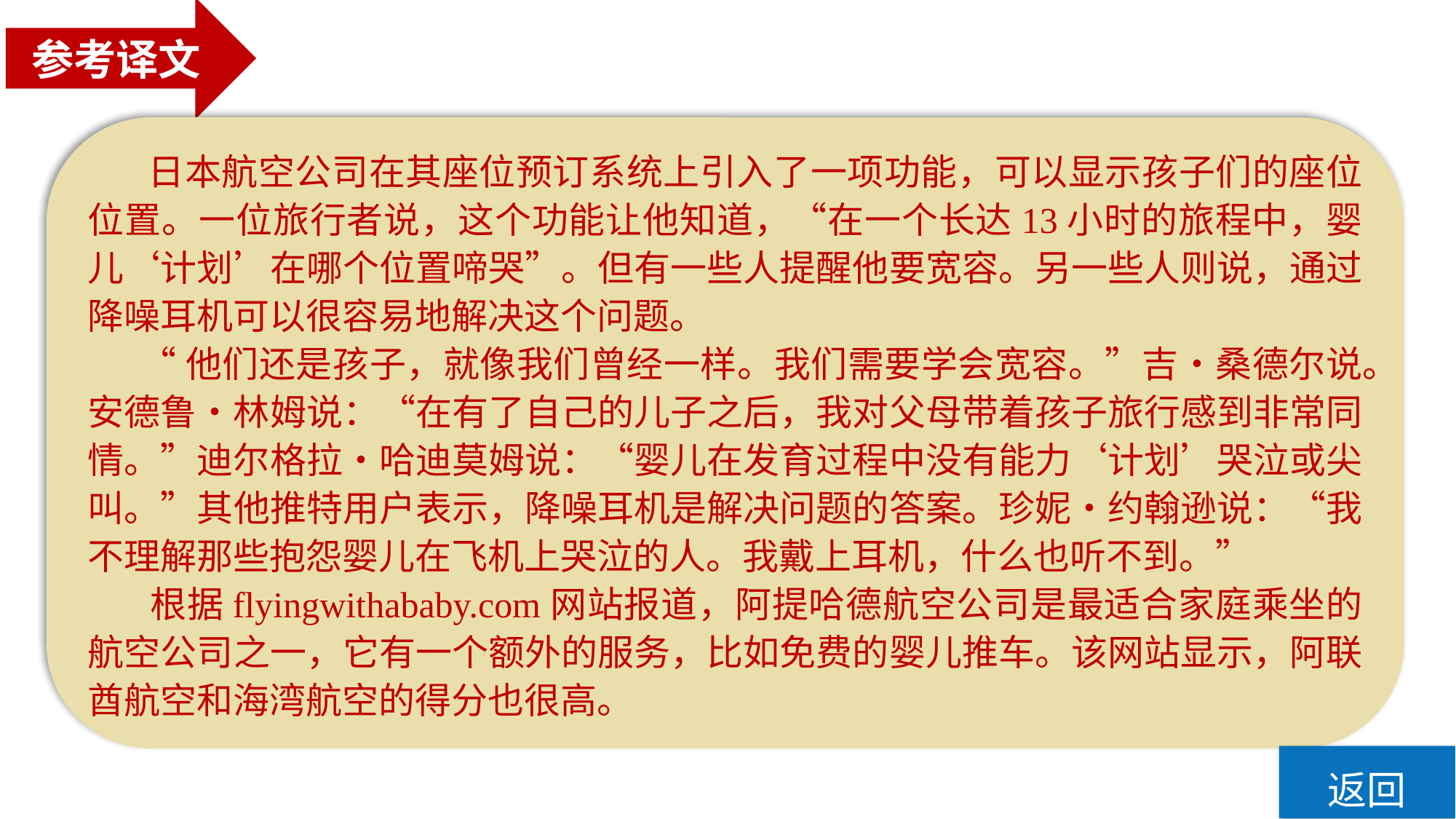

参考译文
      日本航空公司在其座位预订系统上引入了一项功能，可以显示孩子们的座位位置。一位旅行者说，这个功能让他知道，“在一个长达13小时的旅程中，婴儿‘计划’在哪个位置啼哭”。但有一些人提醒他要宽容。另一些人则说，通过降噪耳机可以很容易地解决这个问题。
      “他们还是孩子，就像我们曾经一样。我们需要学会宽容。”吉•桑德尔说。安德鲁•林姆说：“在有了自己的儿子之后，我对父母带着孩子旅行感到非常同情。”迪尔格拉•哈迪莫姆说：“婴儿在发育过程中没有能力‘计划’哭泣或尖叫。”其他推特用户表示，降噪耳机是解决问题的答案。珍妮•约翰逊说：“我不理解那些抱怨婴儿在飞机上哭泣的人。我戴上耳机，什么也听不到。”
      根据flyingwithababy.com网站报道，阿提哈德航空公司是最适合家庭乘坐的航空公司之一，它有一个额外的服务，比如免费的婴儿推车。该网站显示，阿联酋航空和海湾航空的得分也很高。
返回